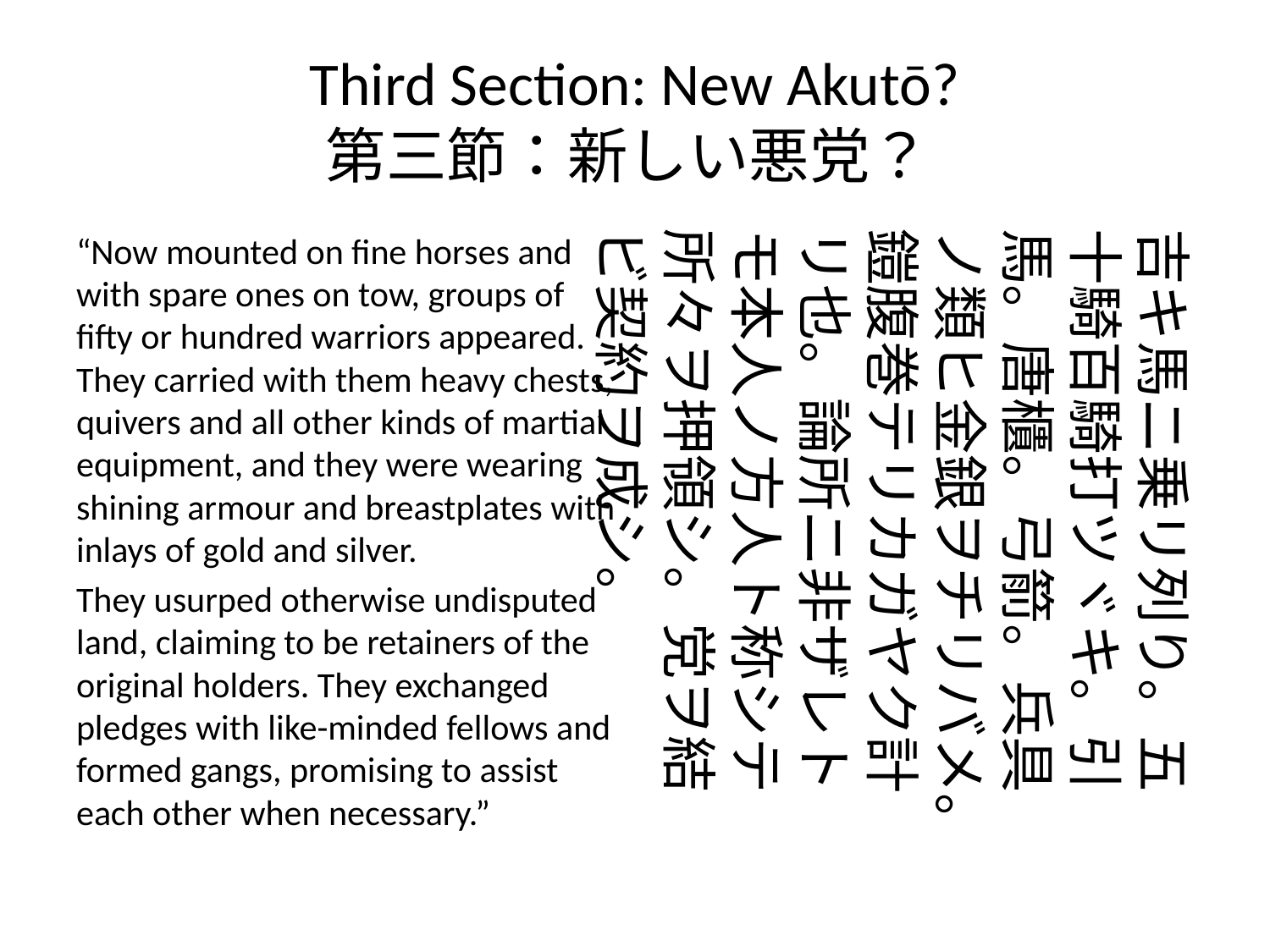

# Third Section: New Akutō? 第三節：新しい悪党？
吉キ馬ニ乗リ列り。五十騎百騎打ツヾキ。引馬。唐櫃。弓箭。兵具ノ類ヒ金銀ヲチリバメ。鎧腹巻テリカガヤク計リ也。論所ニ非ザレトモ本人ノ方人ト称シテ所々ヲ押領シ。党ヲ結ビ契約ヲ成シ。
“Now mounted on fine horses and with spare ones on tow, groups of fifty or hundred warriors appeared. They carried with them heavy chests, quivers and all other kinds of martial equipment, and they were wearing shining armour and breastplates with inlays of gold and silver.
They usurped otherwise undisputed land, claiming to be retainers of the original holders. They exchanged pledges with like-minded fellows and formed gangs, promising to assist each other when necessary.”